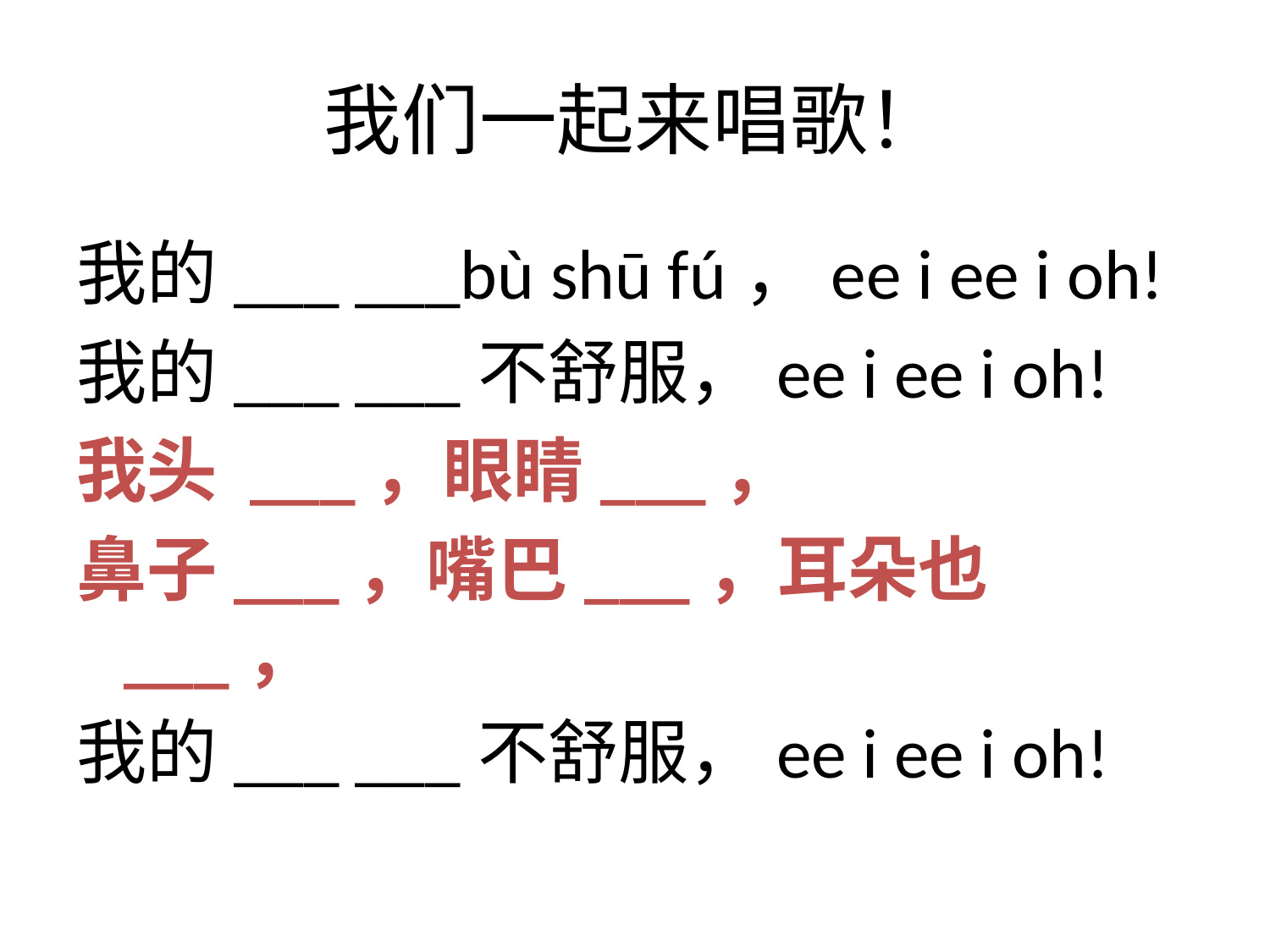

# 我们一起来唱歌！
我的___ ___bù shū fú，ee i ee i oh!
我的___ ___不舒服，ee i ee i oh!
我头 ___，眼睛___，
鼻子___，嘴巴___，耳朵也___，
我的___ ___不舒服，ee i ee i oh!